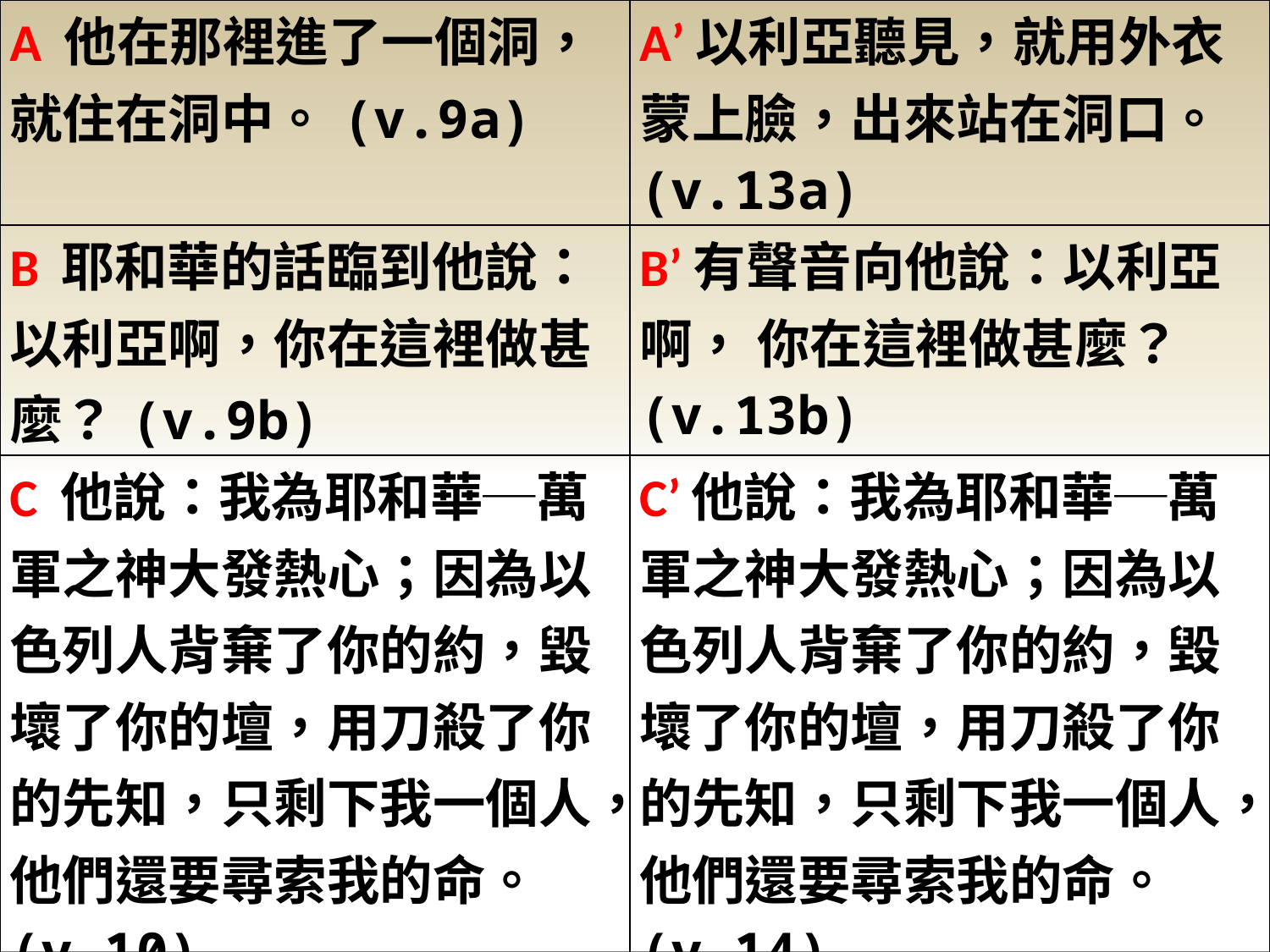

| A 他在那裡進了一個洞，就住在洞中。(v.9a) | A’以利亞聽見，就用外衣蒙上臉，出來站在洞口。(v.13a) |
| --- | --- |
| B 耶和華的話臨到他說：以利亞啊，你在這裡做甚麼？(v.9b) | B’有聲音向他說：以利亞啊， 你在這裡做甚麼？(v.13b) |
| C 他說：我為耶和華─萬軍之神大發熱心；因為以色列人背棄了你的約，毀壞了你的壇，用刀殺了你的先知，只剩下我一個人，他們還要尋索我的命。(v.10) | C’他說：我為耶和華─萬軍之神大發熱心；因為以色列人背棄了你的約，毀壞了你的壇，用刀殺了你的先知，只剩下我一個人，他們還要尋索我的命。(v.14) |
| D 耶和華說：你出來站在山上，在我面前。(v.11a) | D’耶和華對他說：你回去，從曠野往大馬色去。(v.15a) |